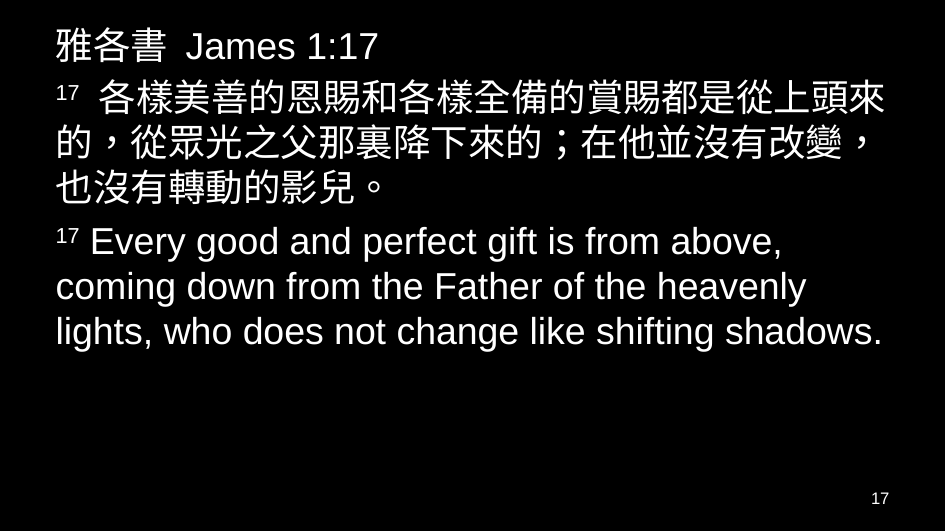

雅各書 James 1:17
17 各樣美善的恩賜和各樣全備的賞賜都是從上頭來的，從眾光之父那裏降下來的；在他並沒有改變，也沒有轉動的影兒。
17 Every good and perfect gift is from above, coming down from the Father of the heavenly lights, who does not change like shifting shadows.

17